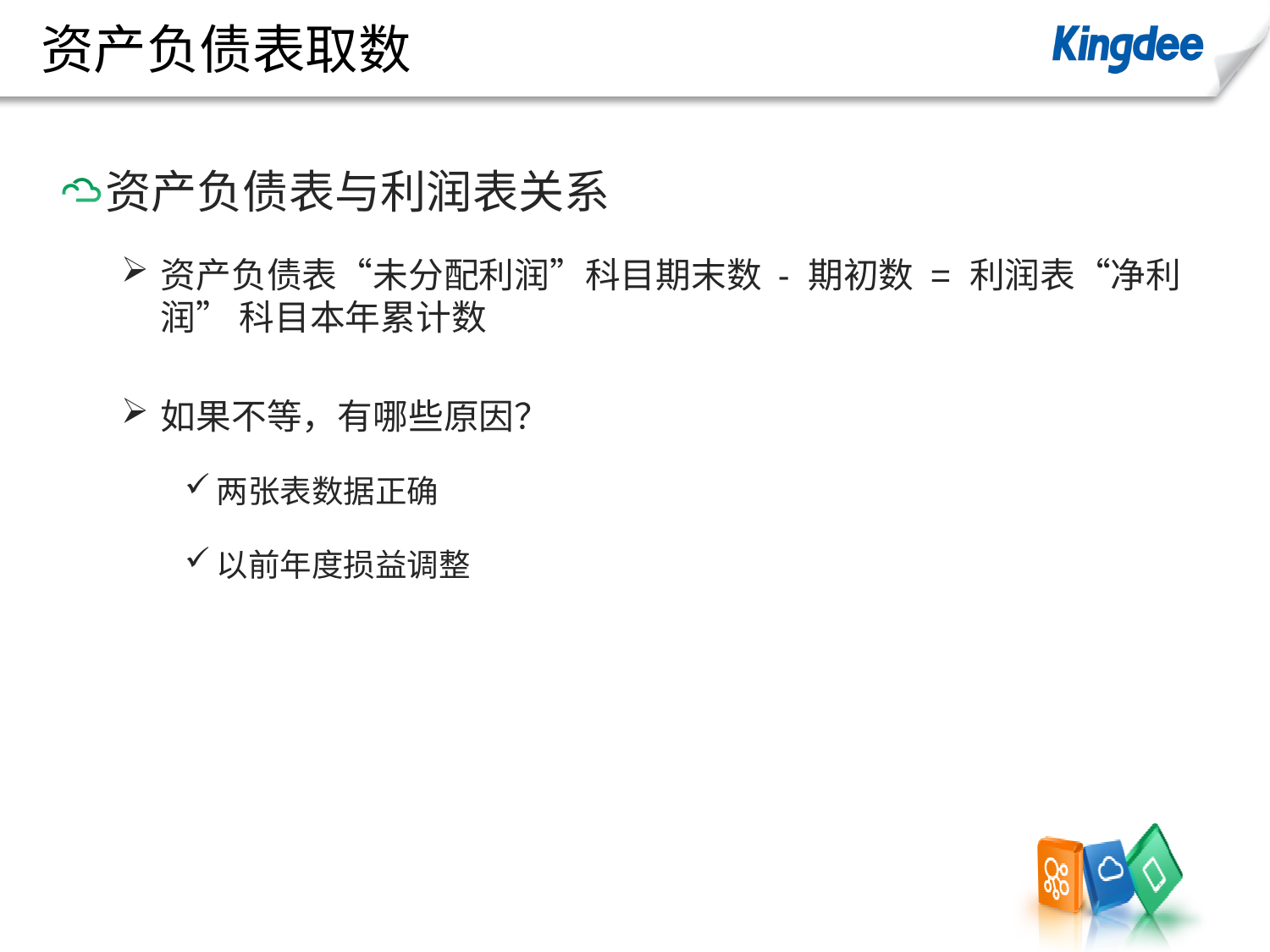

# 资产负债表取数
资产负债表与利润表关系
资产负债表“未分配利润”科目期末数 - 期初数 = 利润表“净利润” 科目本年累计数

如果不等，有哪些原因？
两张表数据正确
以前年度损益调整